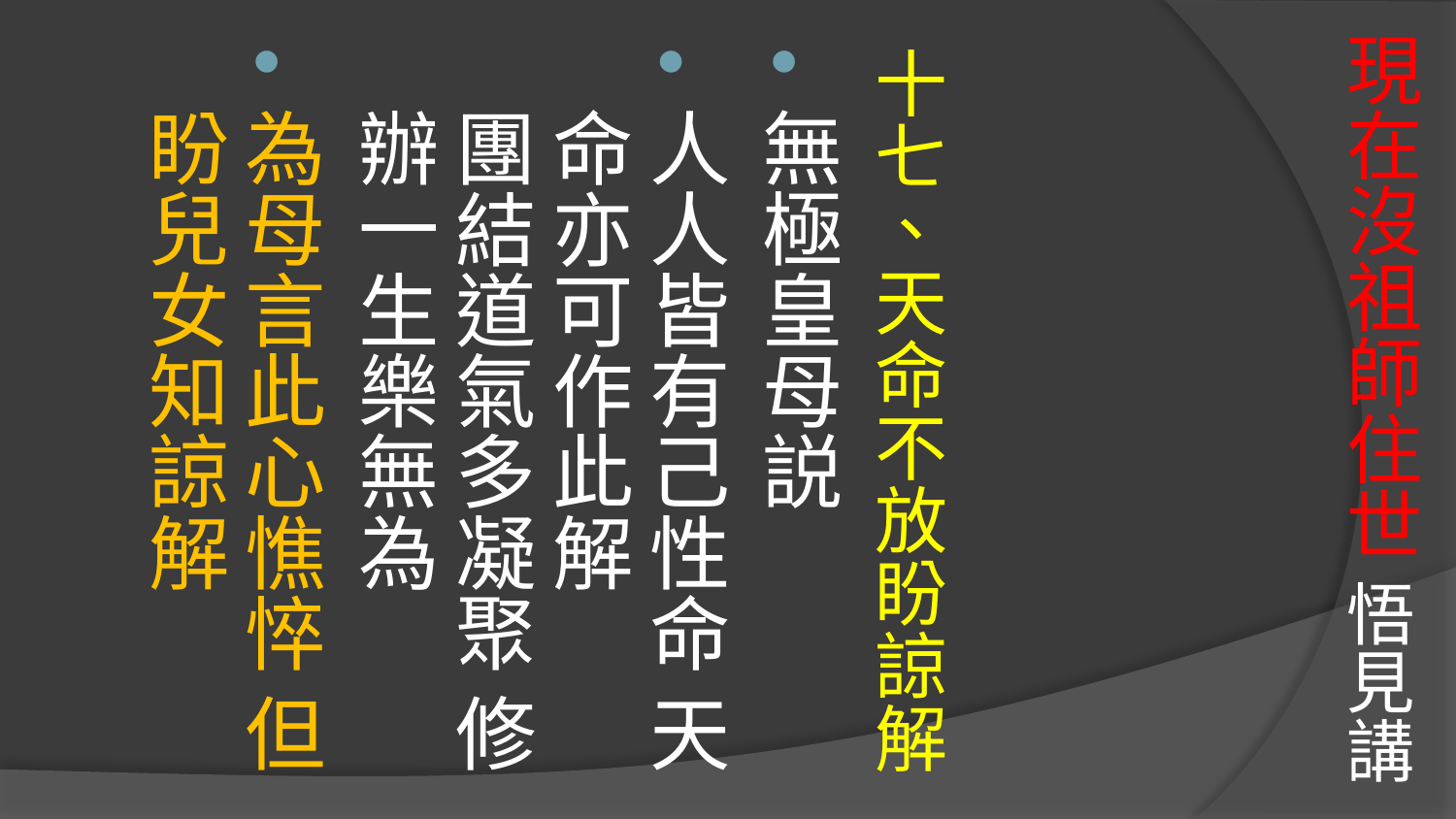

# 現在沒祖師住世 悟見講
十七、天命不放盼諒解
無極皇母説
人人皆有己性命 天命亦可作此解
團結道氣多凝聚 修辦一生樂無為
為母言此心憔悴 但盼兒女知諒解